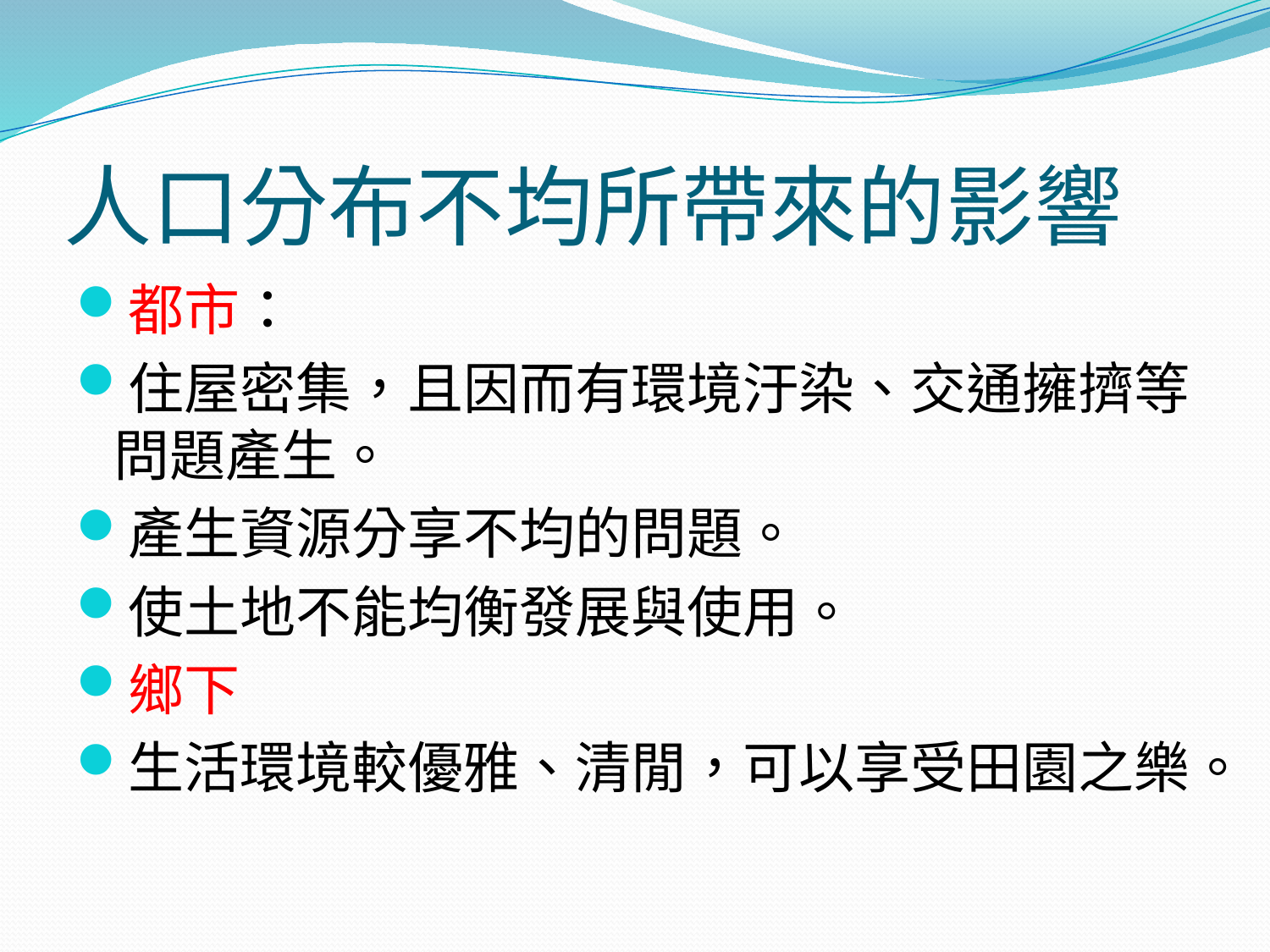

# 人口分布不均所帶來的影響
都市：
住屋密集，且因而有環境汙染、交通擁擠等問題產生。
產生資源分享不均的問題。
使土地不能均衡發展與使用。
鄉下
生活環境較優雅、清閒，可以享受田園之樂。